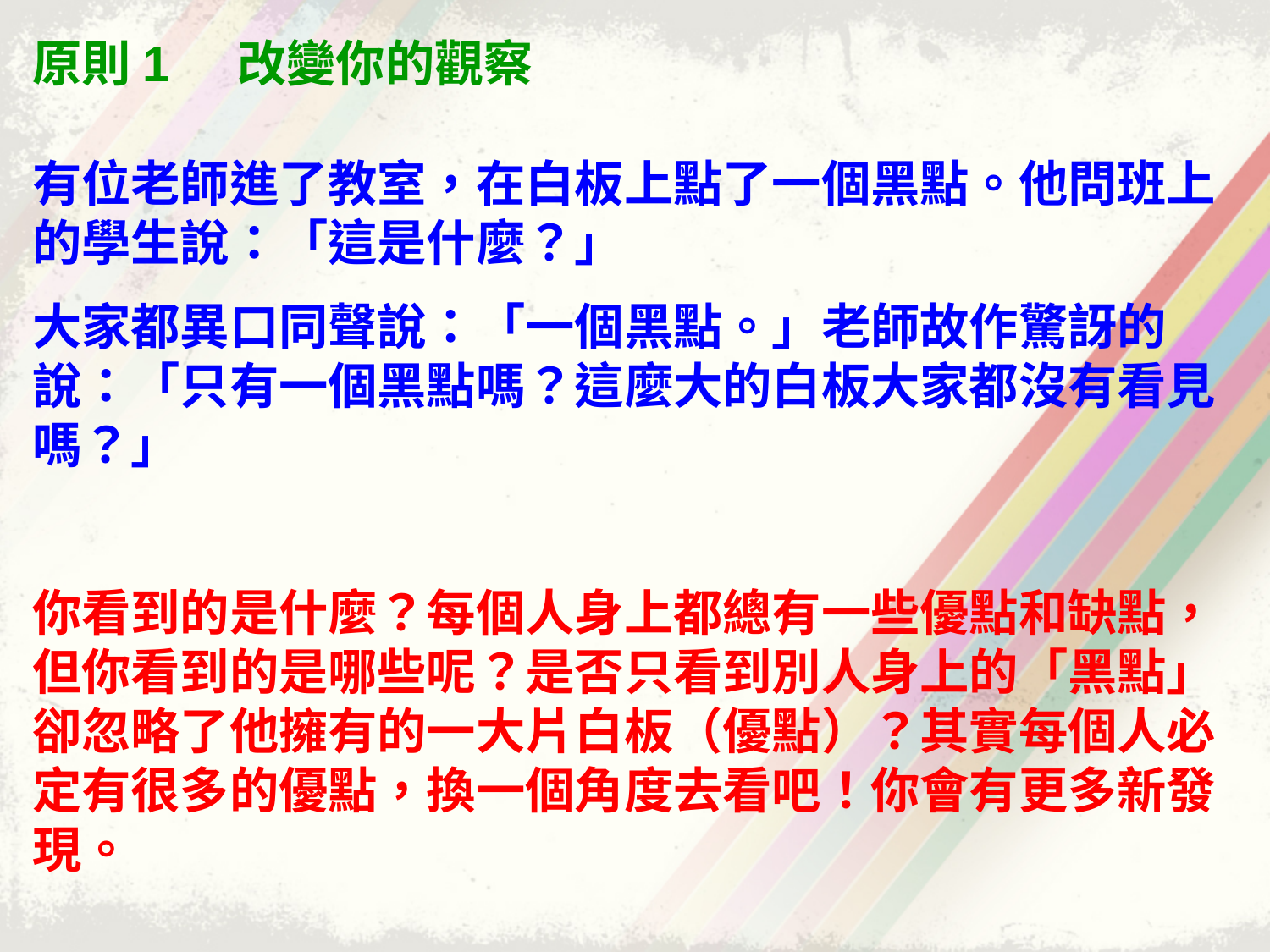

原則1    改變你的觀察
有位老師進了教室，在白板上點了一個黑點。他問班上的學生說：「這是什麼？」
大家都異口同聲說：「一個黑點。」老師故作驚訝的說：「只有一個黑點嗎？這麼大的白板大家都沒有看見嗎？」

你看到的是什麼？每個人身上都總有一些優點和缺點，但你看到的是哪些呢？是否只看到別人身上的「黑點」卻忽略了他擁有的一大片白板（優點）？其實每個人必定有很多的優點，換一個角度去看吧！你會有更多新發現。